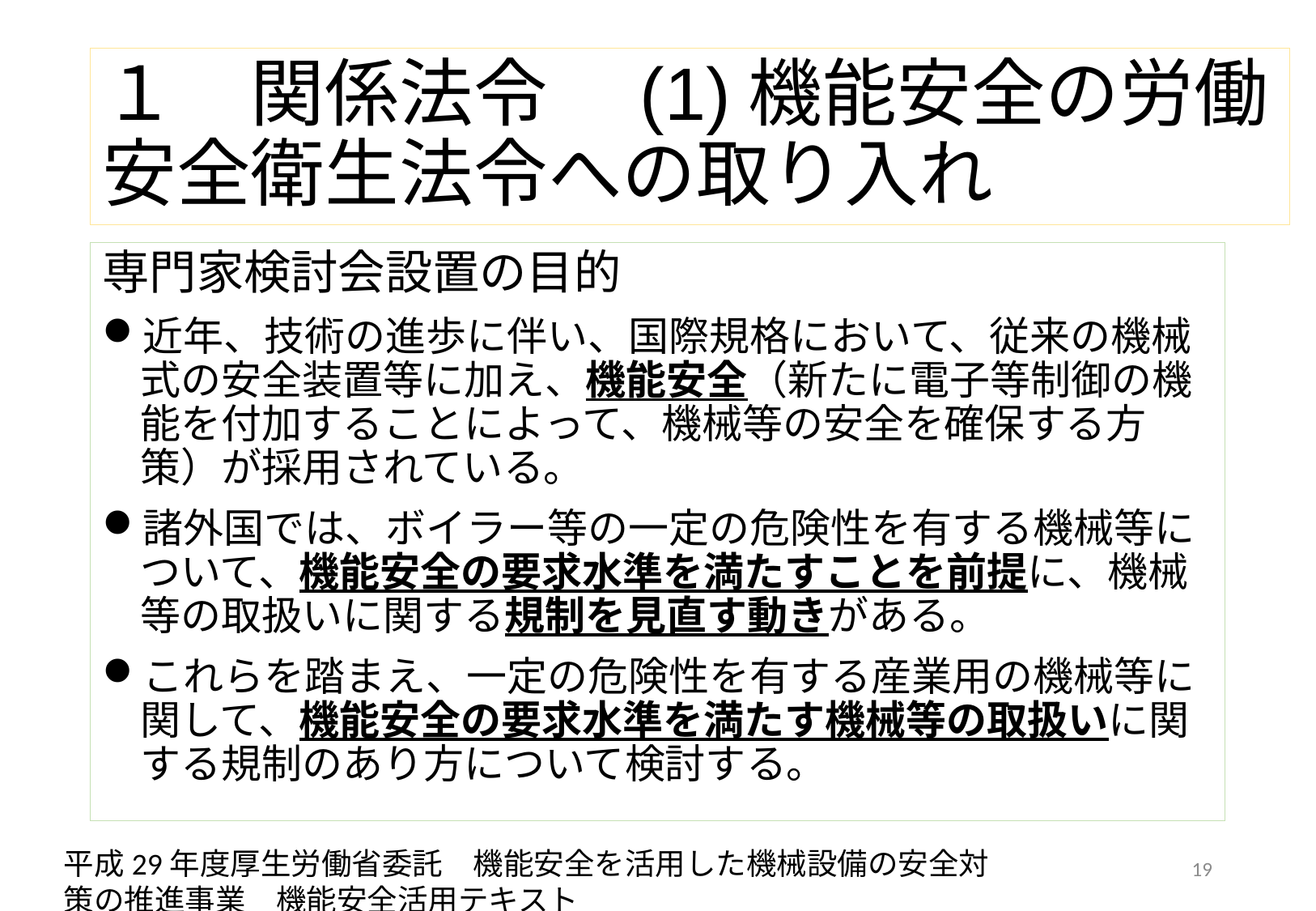

# １　関係法令　(1)機能安全の労働安全衛生法令への取り入れ
専門家検討会設置の目的
近年、技術の進歩に伴い、国際規格において、従来の機械式の安全装置等に加え、機能安全（新たに電子等制御の機能を付加することによって、機械等の安全を確保する方策）が採用されている。
諸外国では、ボイラー等の一定の危険性を有する機械等について、機能安全の要求水準を満たすことを前提に、機械等の取扱いに関する規制を見直す動きがある。
これらを踏まえ、一定の危険性を有する産業用の機械等に関して、機能安全の要求水準を満たす機械等の取扱いに関する規制のあり方について検討する。

平成29年度厚生労働省委託　機能安全を活用した機械設備の安全対策の推進事業　機能安全活用テキスト
19